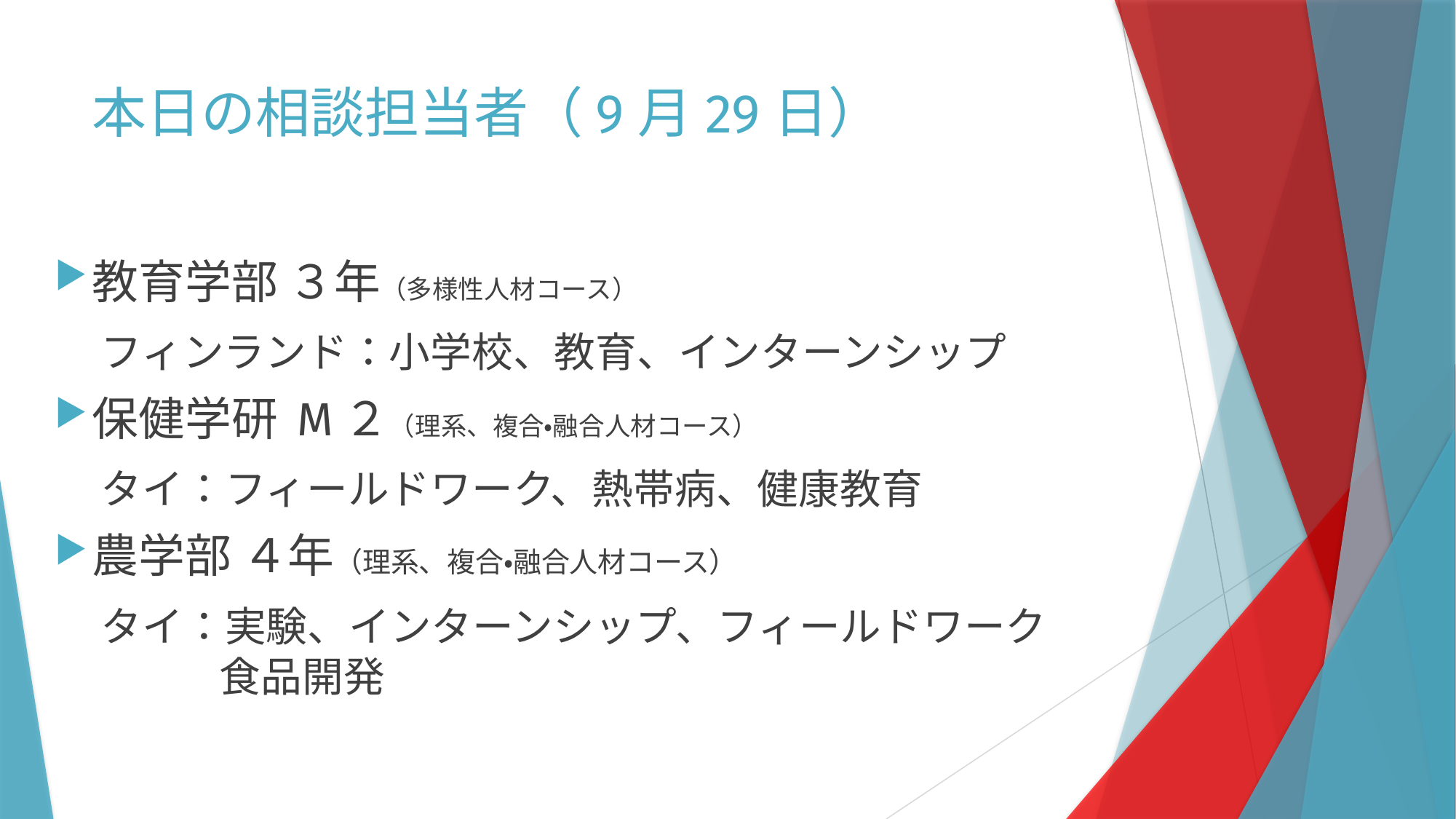

# 本日の相談担当者（9月29日）
教育学部 ３年（多様性人材コース）
　フィンランド：小学校、教育、インターンシップ
保健学研 M２（理系、複合・融合人材コース）
　タイ：フィールドワーク、熱帯病、健康教育
農学部 ４年（理系、複合・融合人材コース）
　タイ：実験、インターンシップ、フィールドワーク
　　　　食品開発